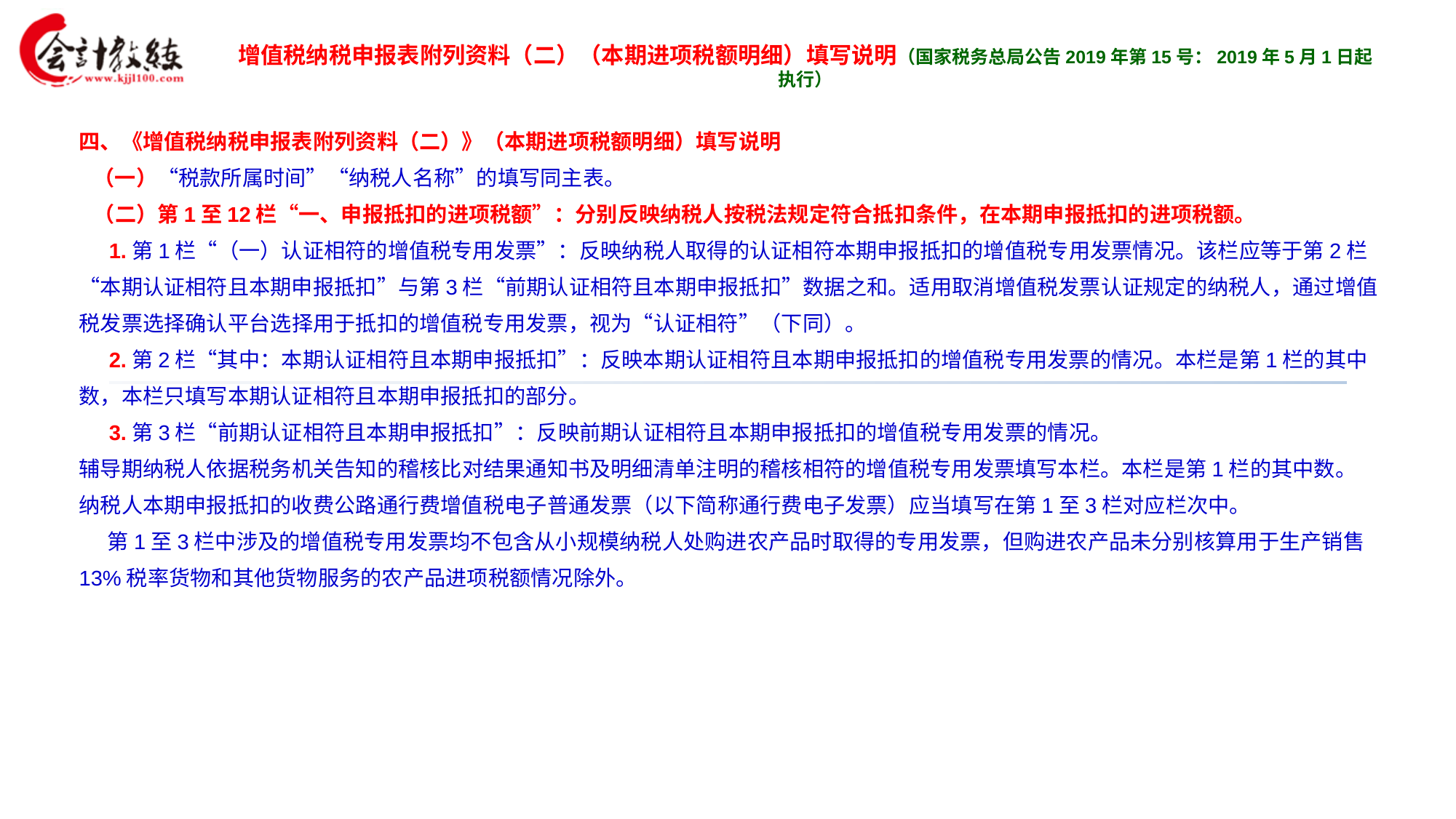

增值税纳税申报表附列资料（二）（本期进项税额明细）填写说明（国家税务总局公告2019年第15号：2019年5月1日起执行）
四、《增值税纳税申报表附列资料（二）》（本期进项税额明细）填写说明
  （一）“税款所属时间”“纳税人名称”的填写同主表。
  （二）第1至12栏“一、申报抵扣的进项税额”：分别反映纳税人按税法规定符合抵扣条件，在本期申报抵扣的进项税额。
     1.第1栏“（一）认证相符的增值税专用发票”：反映纳税人取得的认证相符本期申报抵扣的增值税专用发票情况。该栏应等于第2栏“本期认证相符且本期申报抵扣”与第3栏“前期认证相符且本期申报抵扣”数据之和。适用取消增值税发票认证规定的纳税人，通过增值税发票选择确认平台选择用于抵扣的增值税专用发票，视为“认证相符”（下同）。
     2.第2栏“其中：本期认证相符且本期申报抵扣”：反映本期认证相符且本期申报抵扣的增值税专用发票的情况。本栏是第1栏的其中数，本栏只填写本期认证相符且本期申报抵扣的部分。
     3.第3栏“前期认证相符且本期申报抵扣”：反映前期认证相符且本期申报抵扣的增值税专用发票的情况。
辅导期纳税人依据税务机关告知的稽核比对结果通知书及明细清单注明的稽核相符的增值税专用发票填写本栏。本栏是第1栏的其中数。
纳税人本期申报抵扣的收费公路通行费增值税电子普通发票（以下简称通行费电子发票）应当填写在第1至3栏对应栏次中。
     第1至3栏中涉及的增值税专用发票均不包含从小规模纳税人处购进农产品时取得的专用发票，但购进农产品未分别核算用于生产销售13%税率货物和其他货物服务的农产品进项税额情况除外。